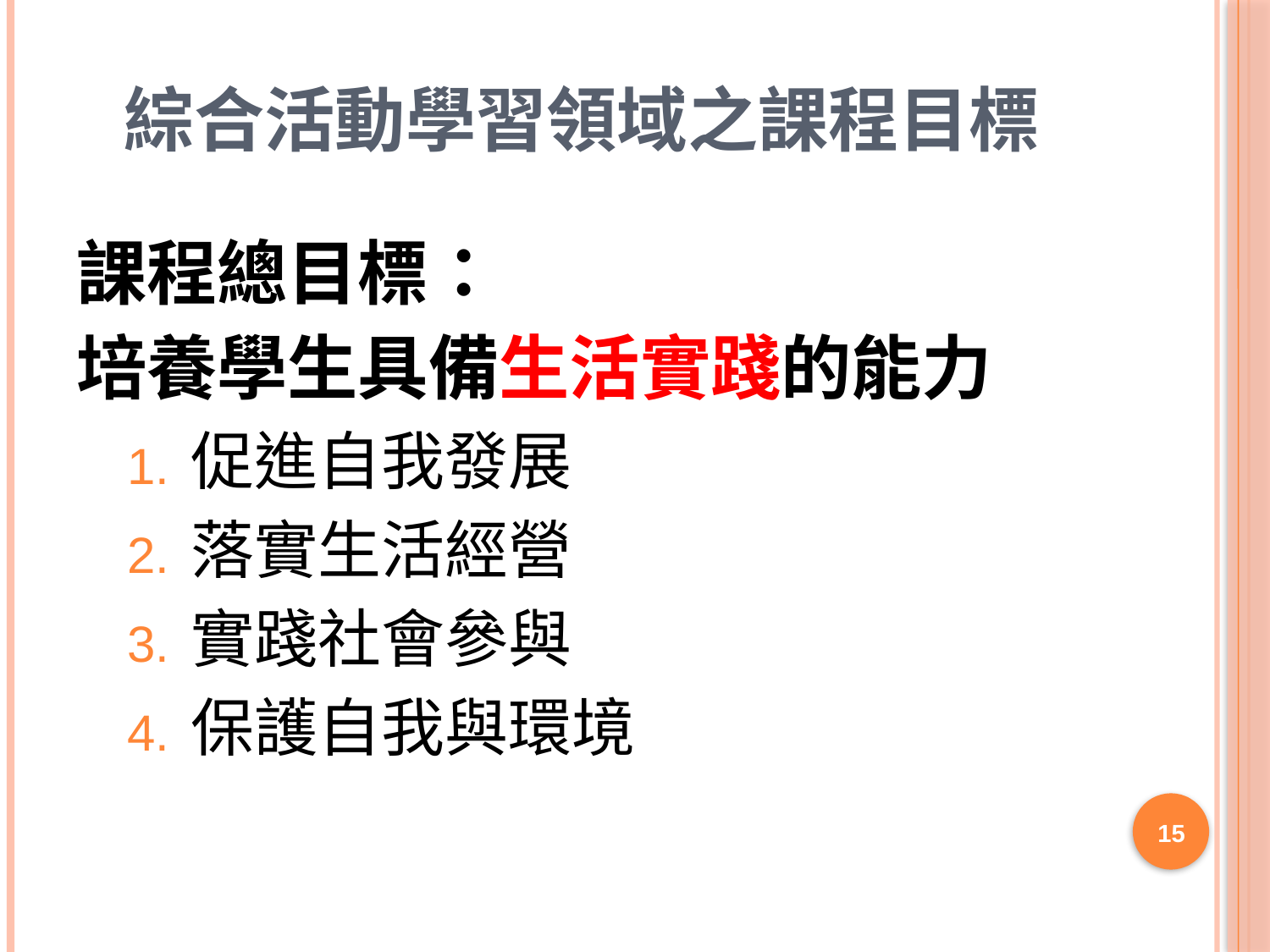

# 綜合活動學習領域之課程目標
課程總目標：
培養學生具備生活實踐的能力
促進自我發展
落實生活經營
實踐社會參與
保護自我與環境
15